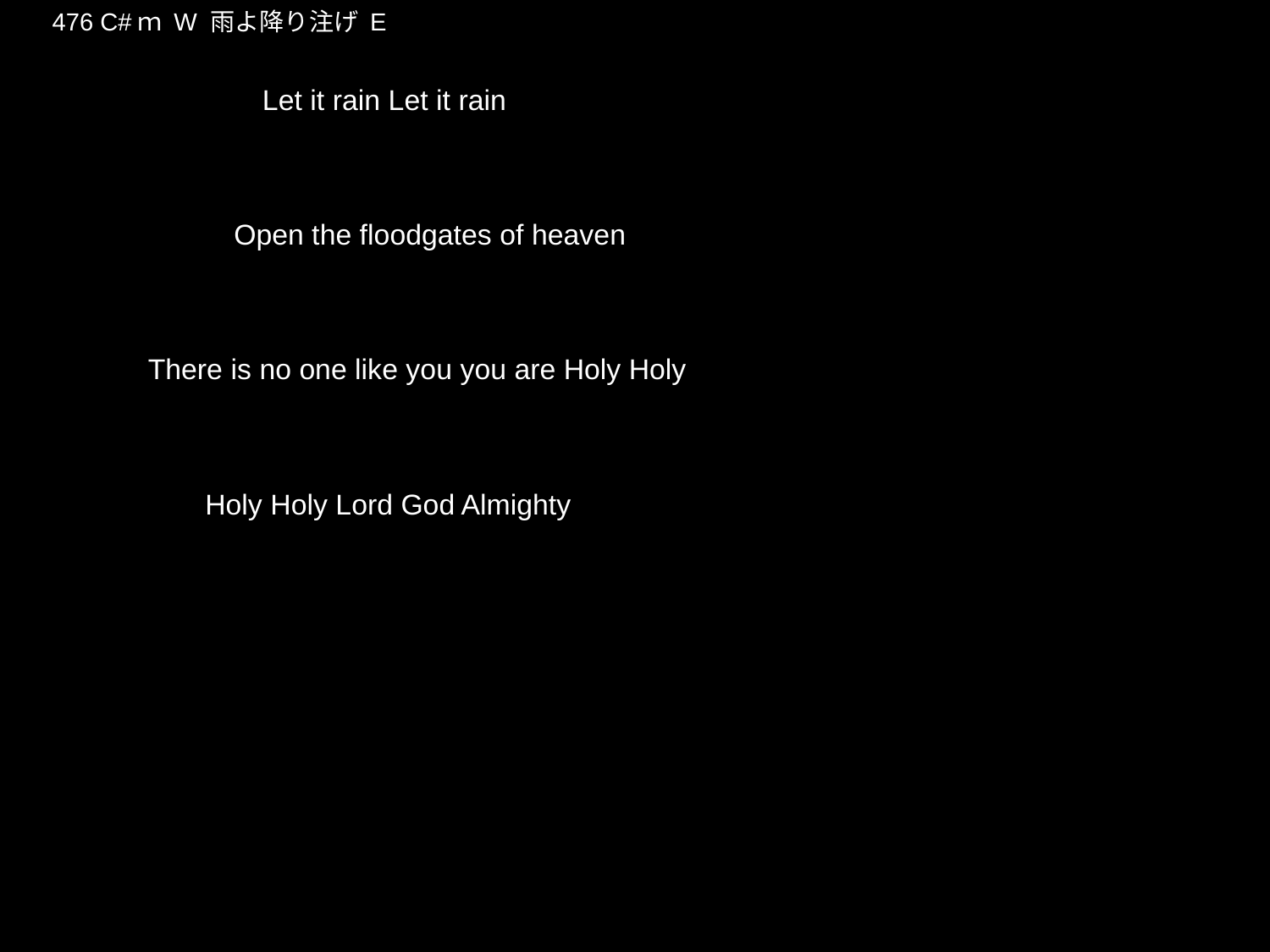

あめよふりそそげ
★W
476 C#ｍ W 雨よ降り注げ E
　　　　　　　Let it rain Let it rain

　　　　　　Open the floodgates of heaven

　　　There is no one like you you are Holy Holy

　　　　　Holy Holy Lord God Almighty

★４